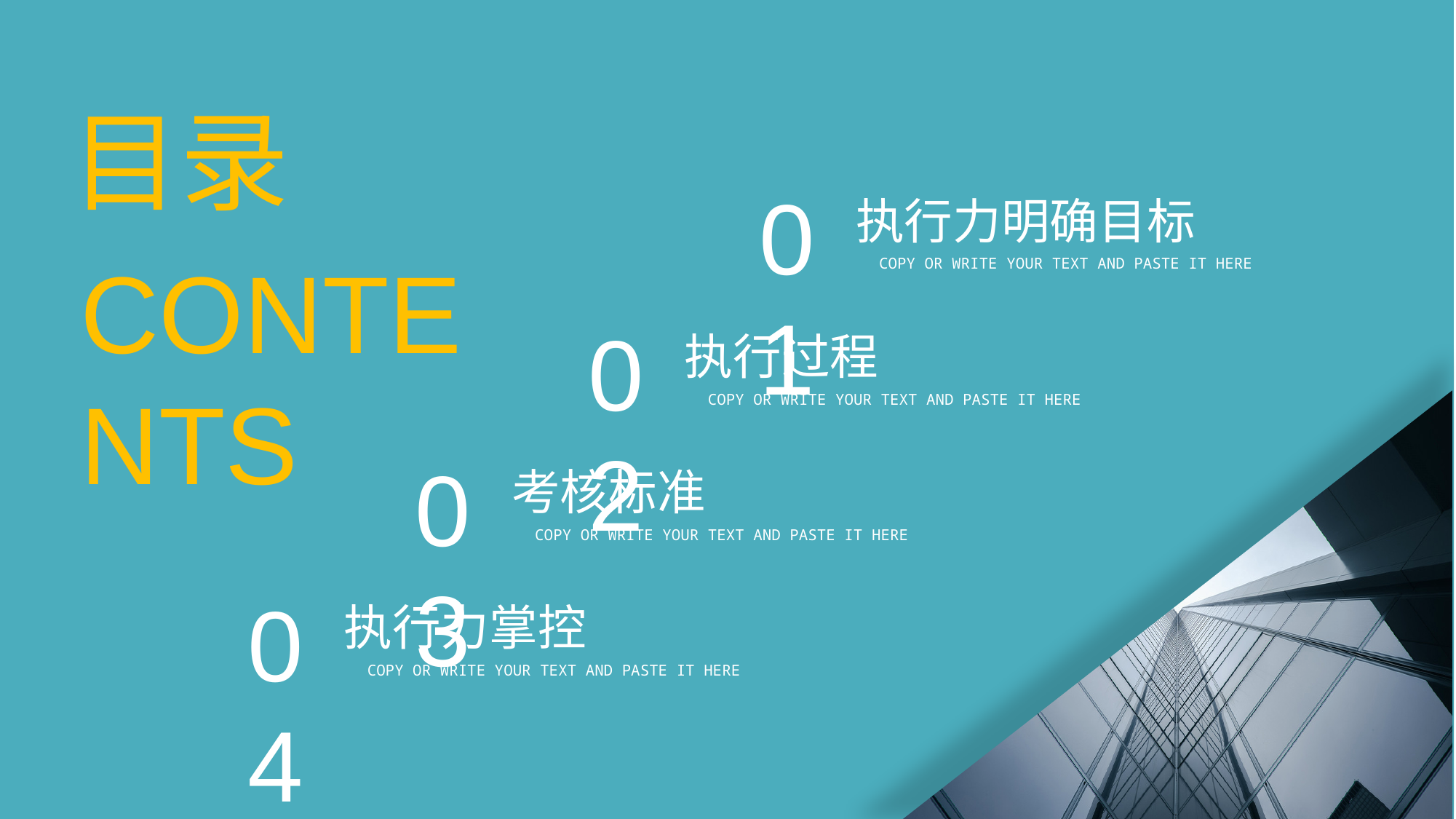

目录
01
执行力明确目标
COPY OR WRITE YOUR TEXT AND PASTE IT HERE
CONTENTS
02
执行过程
COPY OR WRITE YOUR TEXT AND PASTE IT HERE

03
考核标准
COPY OR WRITE YOUR TEXT AND PASTE IT HERE
04
执行力掌控
COPY OR WRITE YOUR TEXT AND PASTE IT HERE